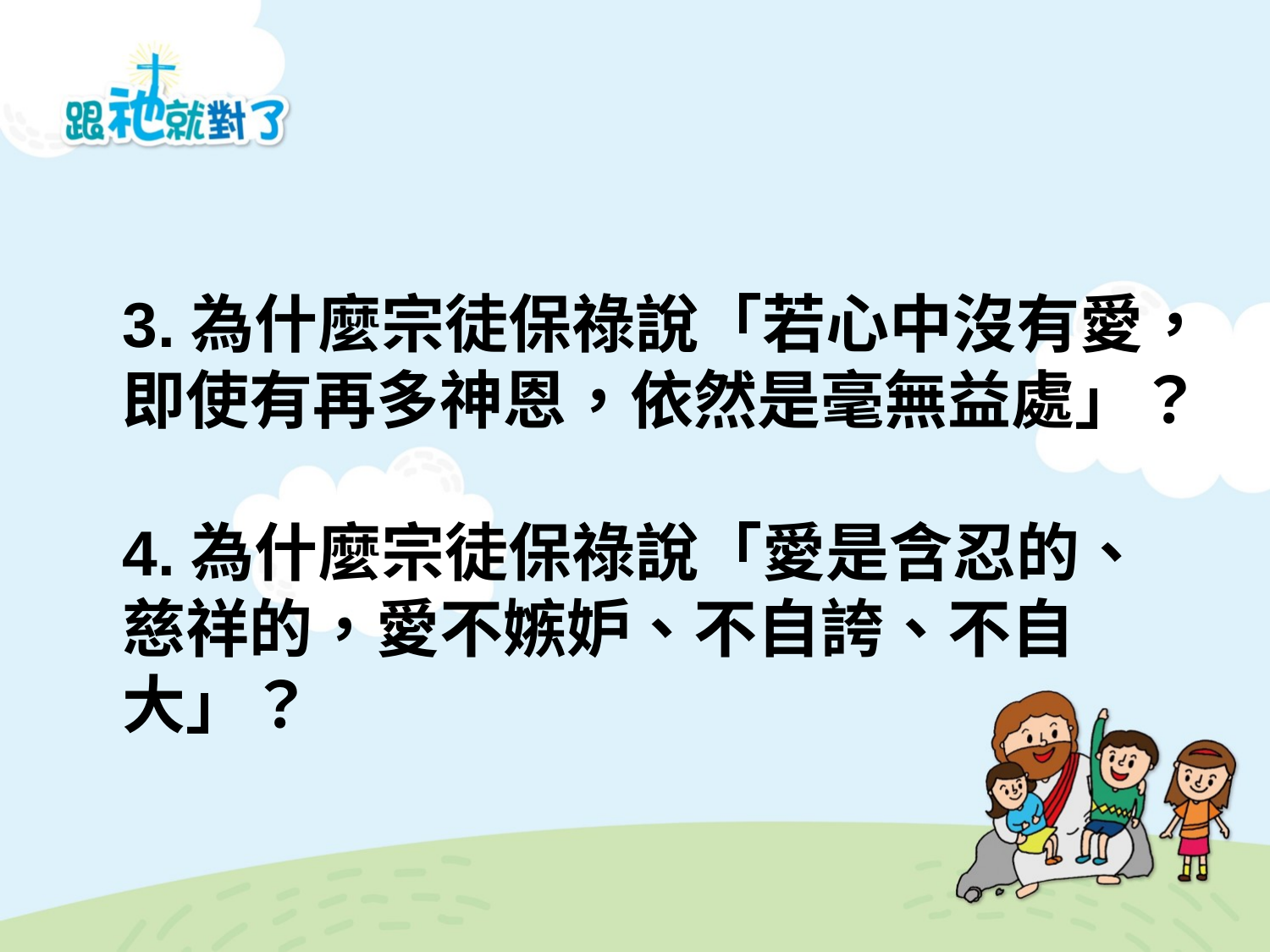

3.為什麼宗徒保祿說「若心中沒有愛，即使有再多神恩，依然是毫無益處」？

4.為什麼宗徒保祿說「愛是含忍的、慈祥的，愛不嫉妒、不自誇、不自大」？